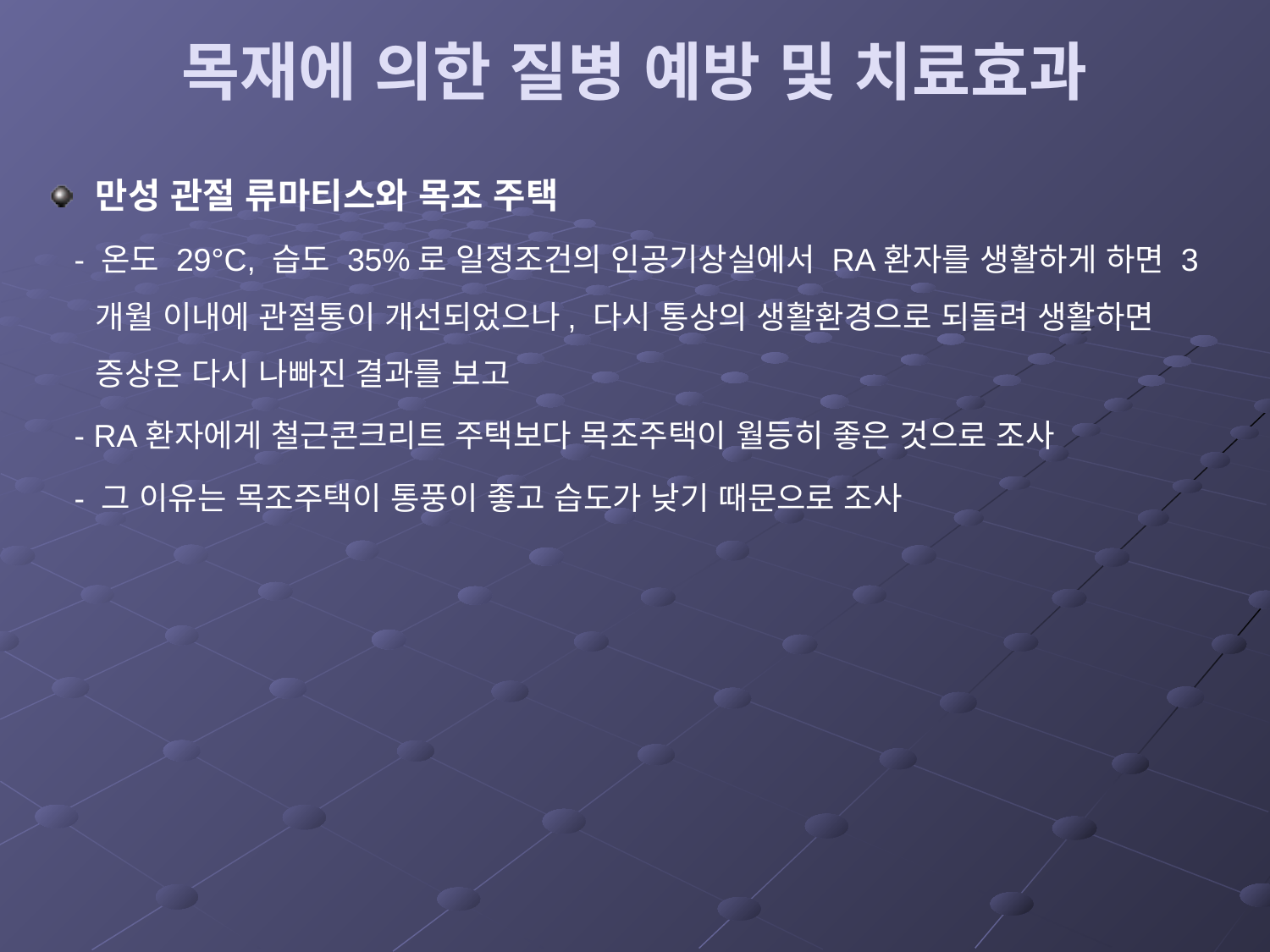

# 목재에 의한 질병 예방 및 치료효과
만성 관절 류마티스와 목조 주택
   - 온도 29°C, 습도 35%로 일정조건의 인공기상실에서 RA환자를 생활하게 하면 3개월 이내에 관절통이 개선되었으나, 다시 통상의 생활환경으로 되돌려 생활하면 증상은 다시 나빠진 결과를 보고
   - RA환자에게 철근콘크리트 주택보다 목조주택이 월등히 좋은 것으로 조사
   - 그 이유는 목조주택이 통풍이 좋고 습도가 낮기 때문으로 조사